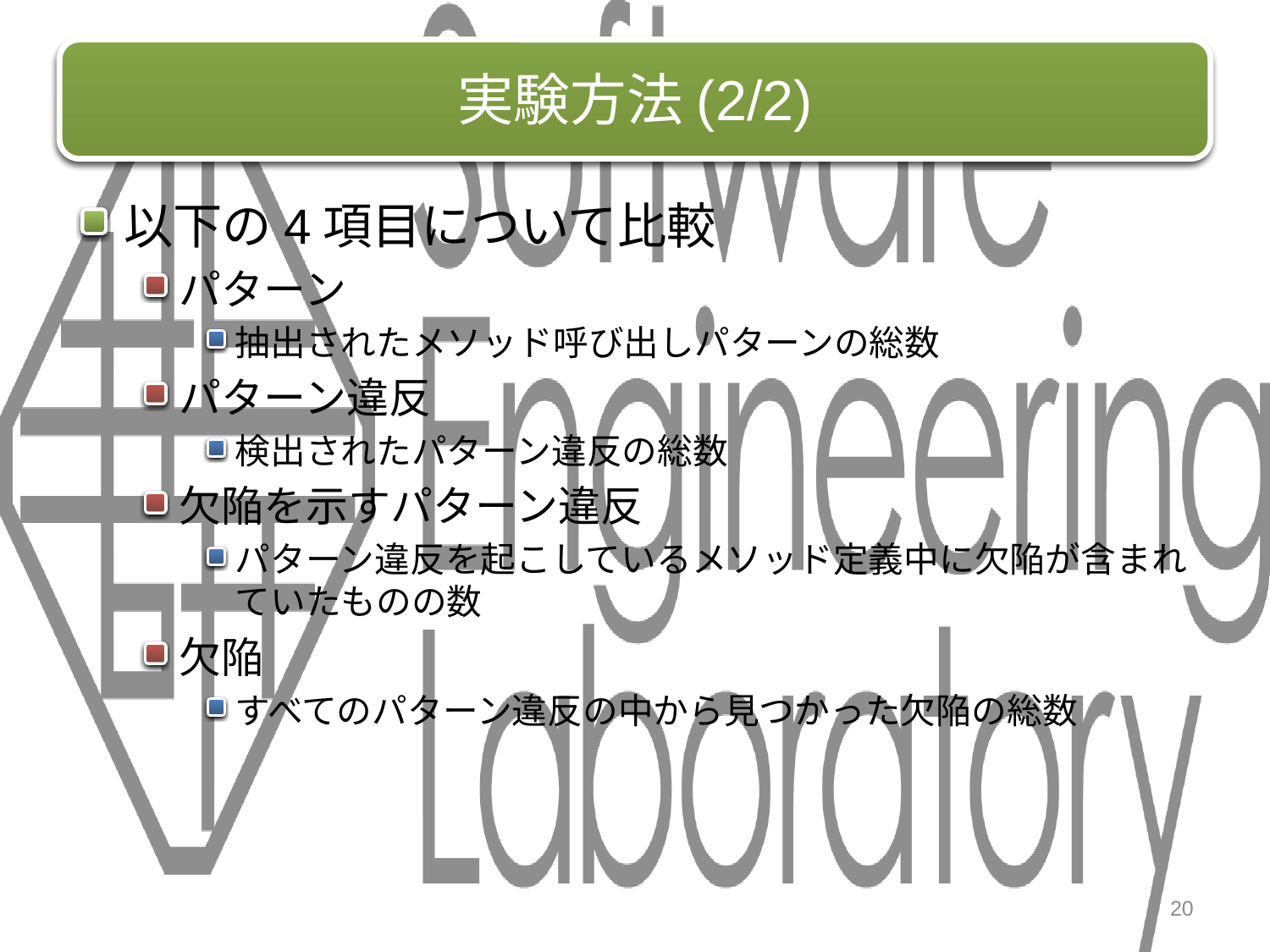

# 実験方法(2/2)
以下の4項目について比較
パターン
抽出されたメソッド呼び出しパターンの総数
パターン違反
検出されたパターン違反の総数
欠陥を示すパターン違反
パターン違反を起こしているメソッド定義中に欠陥が含まれていたものの数
欠陥
すべてのパターン違反の中から見つかった欠陥の総数

20